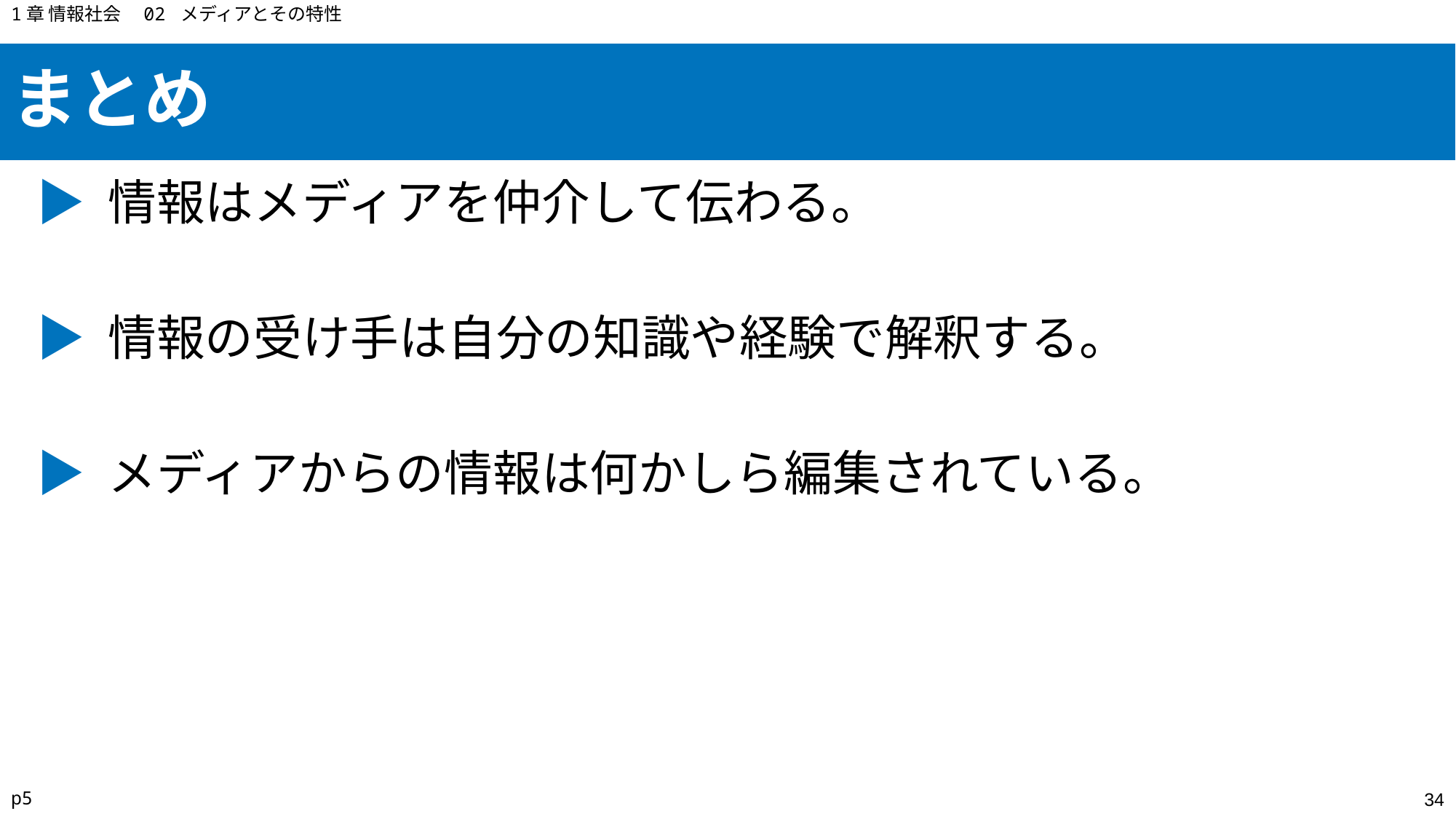

1章 情報社会　02 メディアとその特性

まとめ
▶ 情報はメディアを仲介して伝わる。

▶ 情報の受け手は自分の知識や経験で解釈する。

▶ メディアからの情報は何かしら編集されている。

p5
34